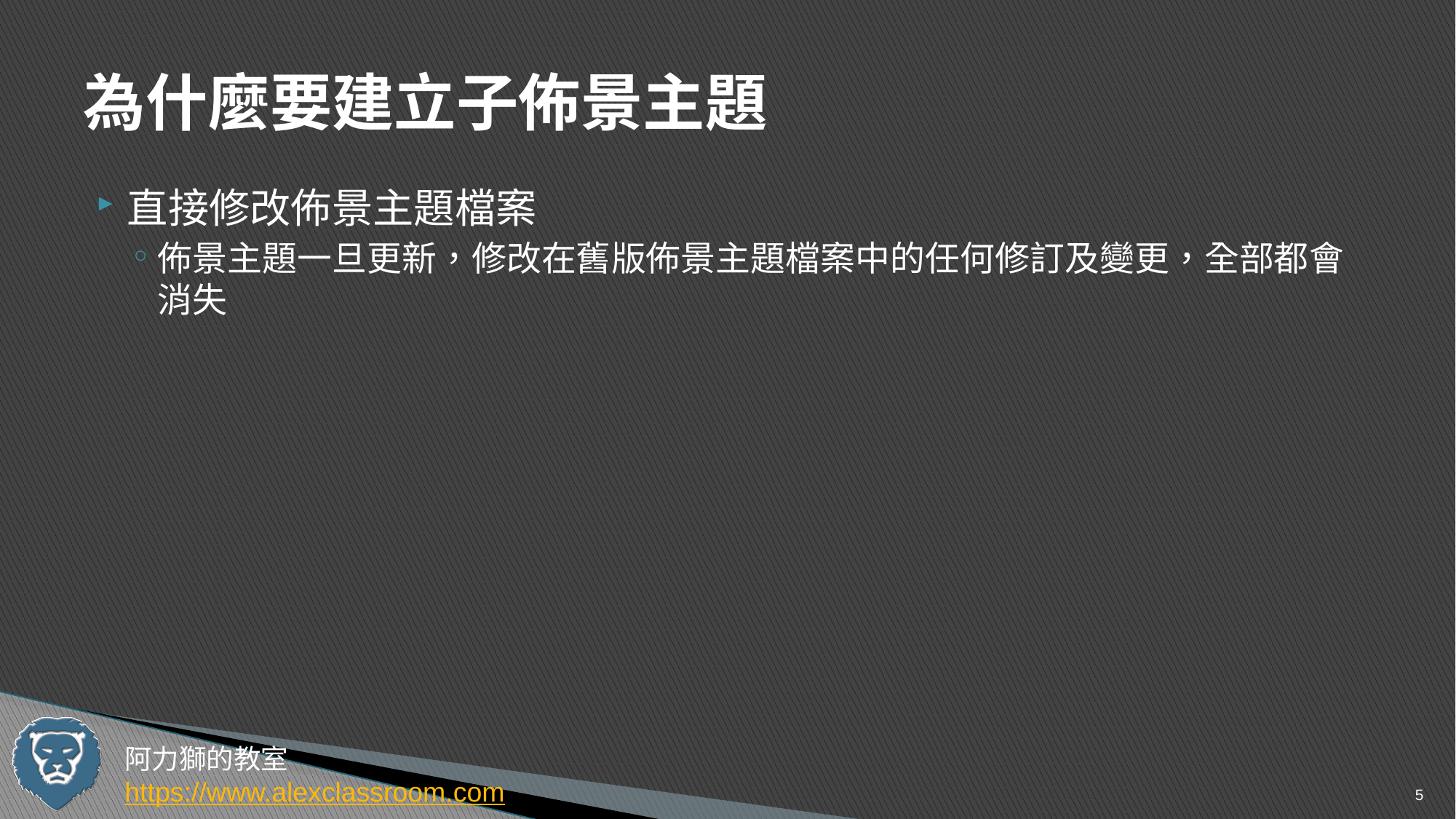

# 為什麼要建立子佈景主題
直接修改佈景主題檔案
佈景主題一旦更新，修改在舊版佈景主題檔案中的任何修訂及變更，全部都會消失
5